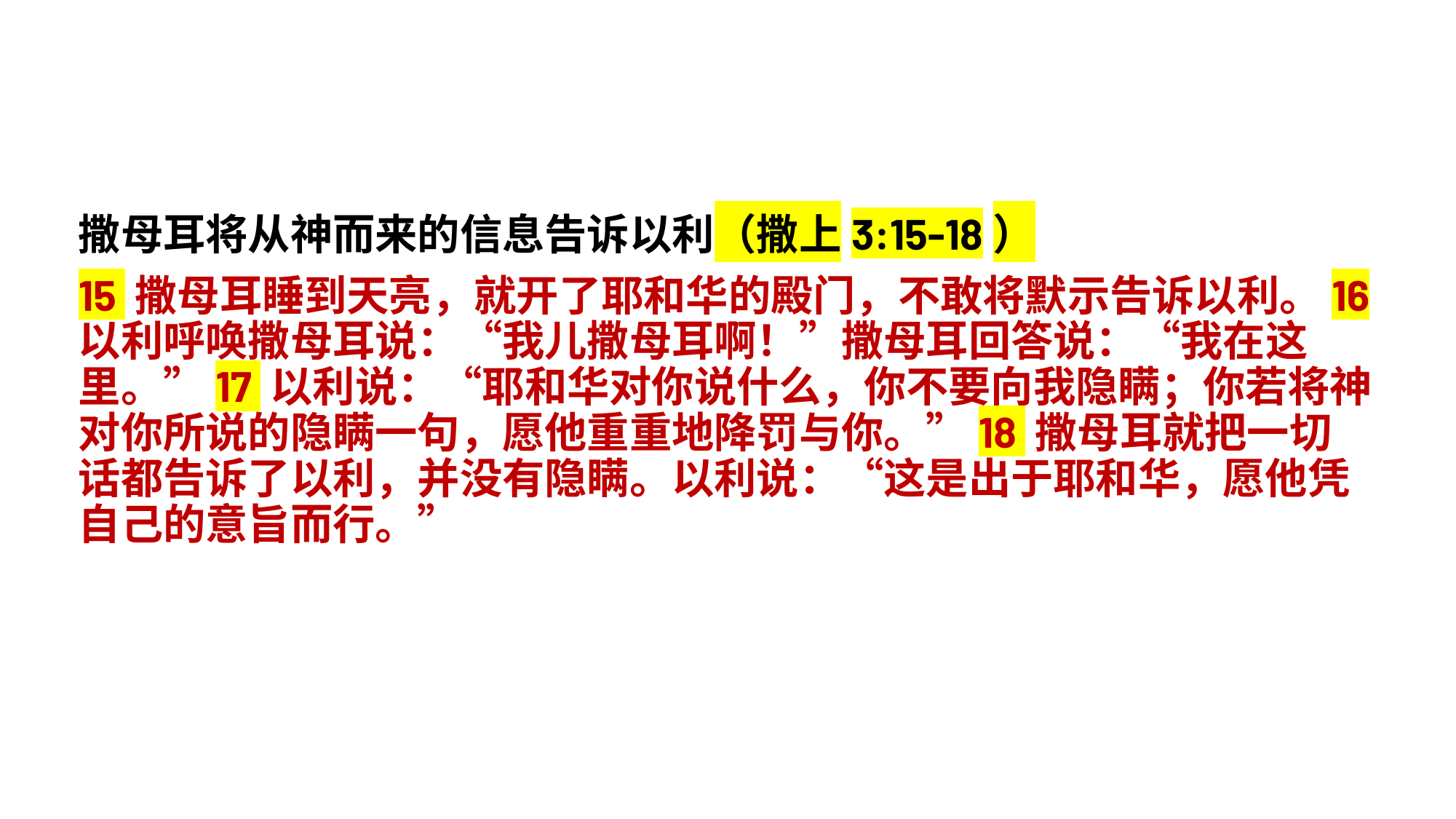

撒母耳将从神而来的信息告诉以利（撒上3:15-18）
15 撒母耳睡到天亮，就开了耶和华的殿门，不敢将默示告诉以利。16 以利呼唤撒母耳说：“我儿撒母耳啊！”撒母耳回答说：“我在这里。”17 以利说：“耶和华对你说什么，你不要向我隐瞒；你若将神对你所说的隐瞒一句，愿他重重地降罚与你。”18 撒母耳就把一切话都告诉了以利，并没有隐瞒。以利说：“这是出于耶和华，愿他凭自己的意旨而行。”